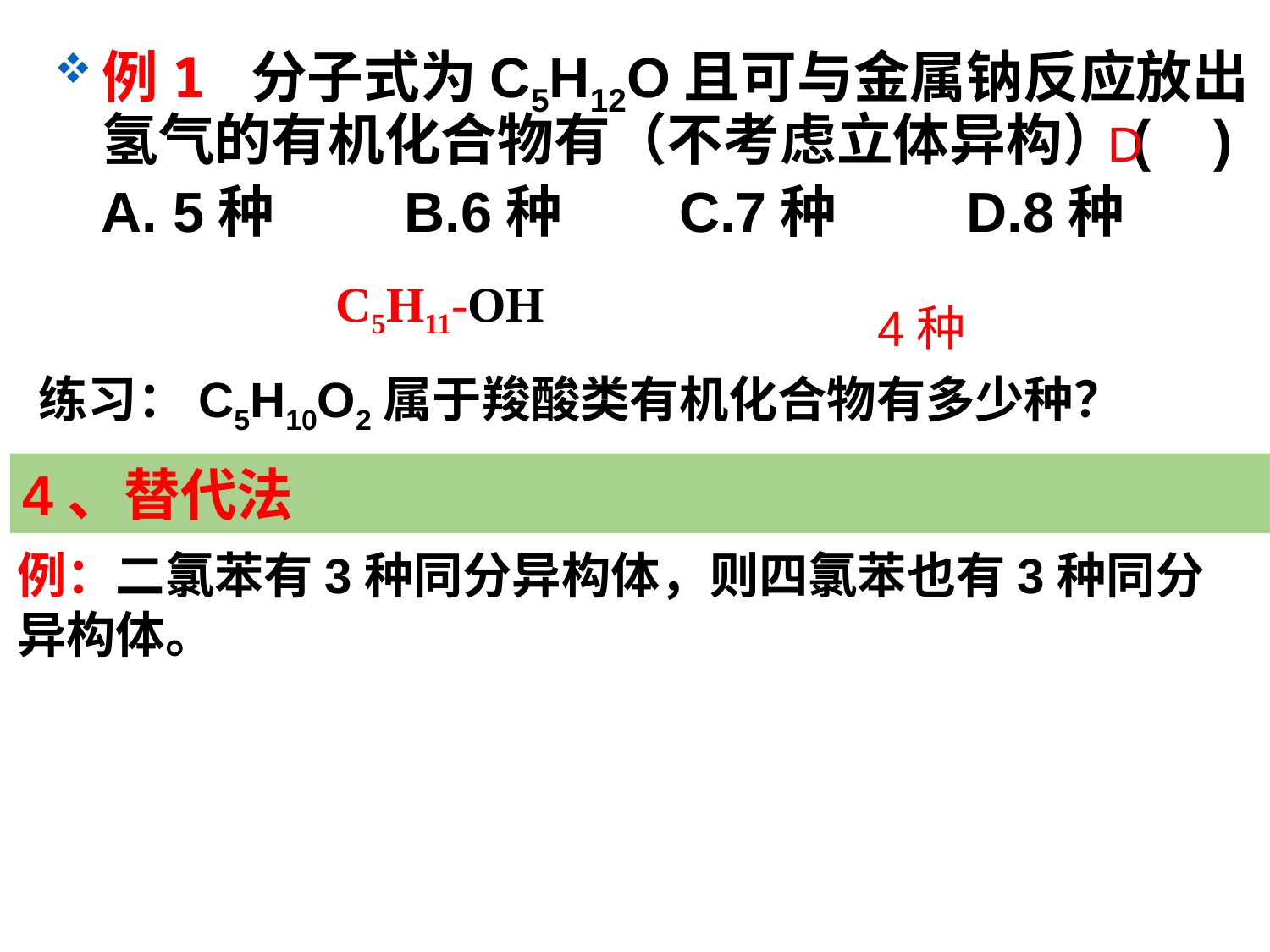

例1  分子式为C5H12O且可与金属钠反应放出氢气的有机化合物有（不考虑立体异构）(    )
   A. 5种         B.6种        C.7种         D.8种

D
C5H11-OH
4种
练习：C5H10O2属于羧酸类有机化合物有多少种？
4、替代法
例：二氯苯有3种同分异构体，则四氯苯也有3种同分异构体。